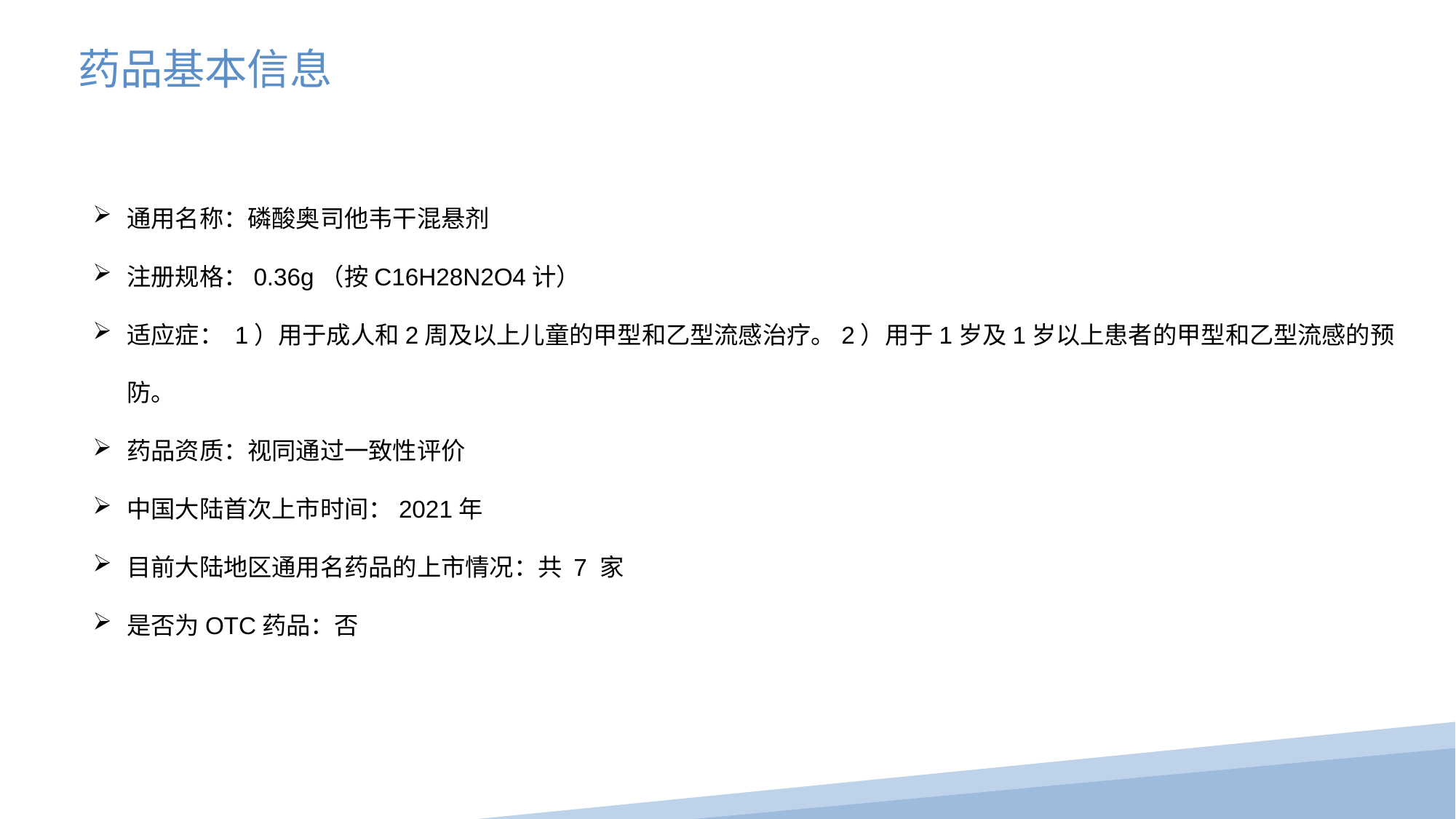

药品基本信息
通用名称：磷酸奥司他韦干混悬剂
注册规格：0.36g（按C16H28N2O4计）
适应症： 1）用于成人和2周及以上儿童的甲型和乙型流感治疗。2）用于1岁及1岁以上患者的甲型和乙型流感的预防。
药品资质：视同通过一致性评价
中国大陆首次上市时间：2021年
目前大陆地区通用名药品的上市情况：共 7 家
是否为OTC药品：否